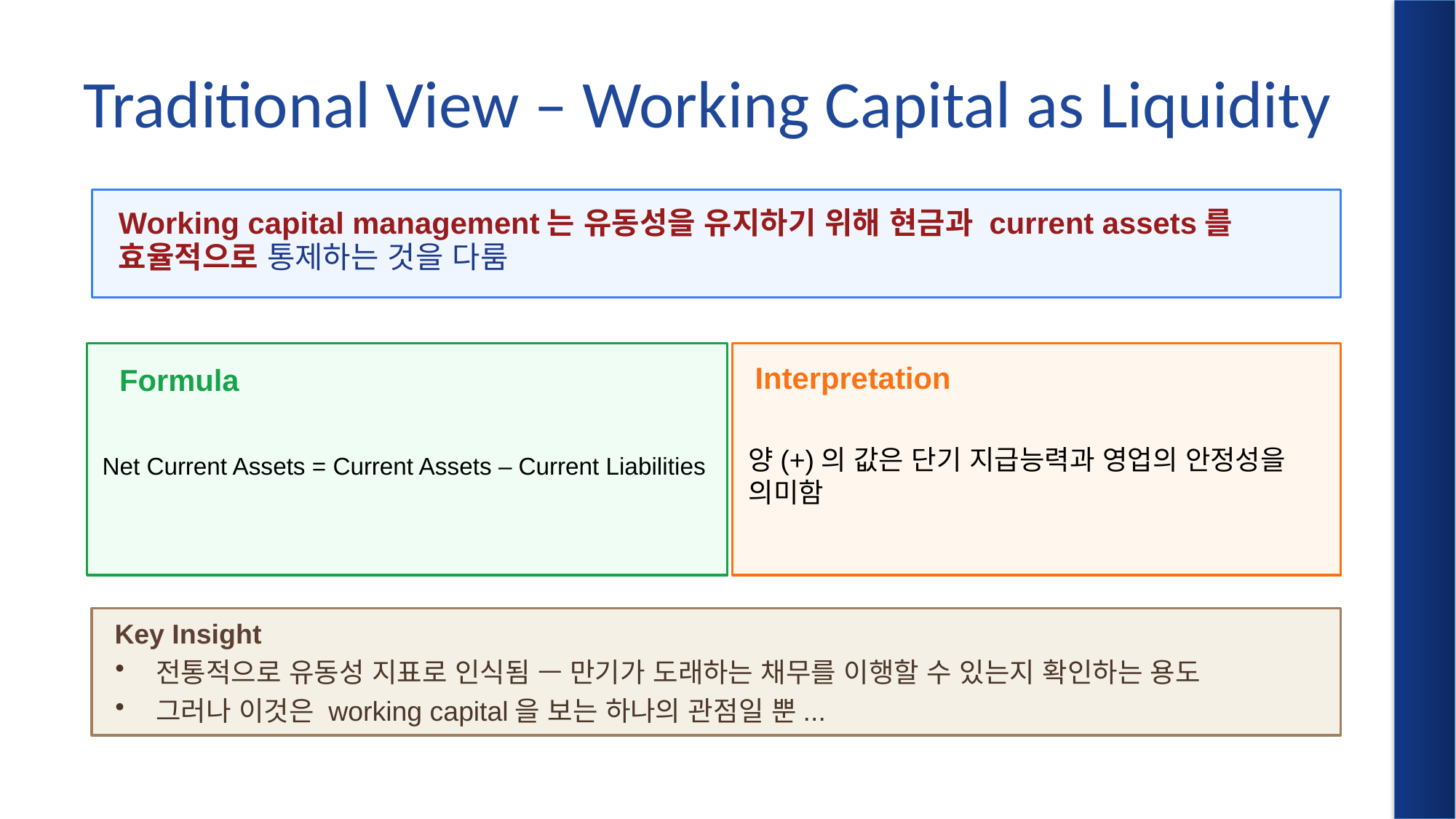

# Traditional View – Working Capital as Liquidity

Working capital management는 유동성을 유지하기 위해 현금과 current assets를 효율적으로 통제하는 것을 다룸
  Interpretation
  Formula

Net Current Assets = Current Assets – Current Liabilities
양(+)의 값은 단기 지급능력과 영업의 안정성을 의미함

Key Insight
전통적으로 유동성 지표로 인식됨 — 만기가 도래하는 채무를 이행할 수 있는지 확인하는 용도
그러나 이것은 working capital을 보는 하나의 관점일 뿐...